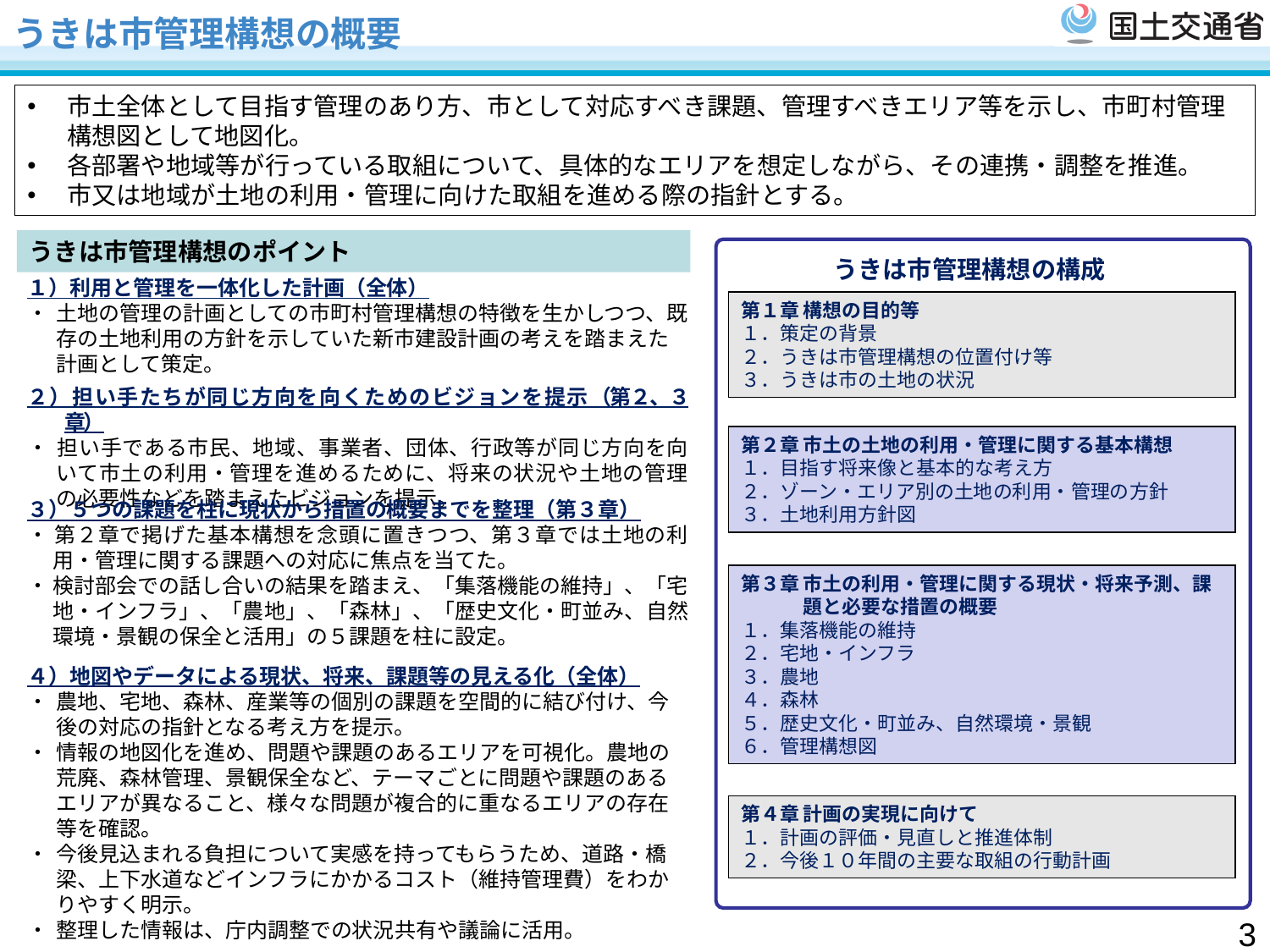

# うきは市管理構想の概要
市土全体として目指す管理のあり方、市として対応すべき課題、管理すべきエリア等を示し、市町村管理構想図として地図化。
各部署や地域等が行っている取組について、具体的なエリアを想定しながら、その連携・調整を推進。
市又は地域が土地の利用・管理に向けた取組を進める際の指針とする。

うきは市管理構想のポイント

うきは市管理構想の構成
第１章	構想の目的等
１．策定の背景
２．うきは市管理構想の位置付け等
３．うきは市の土地の状況
第２章	市土の土地の利用・管理に関する基本構想
１．目指す将来像と基本的な考え方
２．ゾーン・エリア別の土地の利用・管理の方針
３．土地利用方針図
第３章	市土の利用・管理に関する現状・将来予測、課題と必要な措置の概要
１．集落機能の維持
２．宅地・インフラ
３．農地
４．森林
５．歴史文化・町並み、自然環境・景観
６．管理構想図
第４章	計画の実現に向けて
１．計画の評価・見直しと推進体制
２．今後１０年間の主要な取組の行動計画
１）利用と管理を一体化した計画（全体）
・	土地の管理の計画としての市町村管理構想の特徴を生かしつつ、既存の土地利用の方針を示していた新市建設計画の考えを踏まえた計画として策定。
２）担い手たちが同じ方向を向くためのビジョンを提示（第２、３章）
・	担い手である市民、地域、事業者、団体、行政等が同じ方向を向いて市土の利用・管理を進めるために、将来の状況や土地の管理の必要性などを踏まえたビジョンを提示。
３）５つの課題を柱に現状から措置の概要までを整理（第３章）
・	第２章で掲げた基本構想を念頭に置きつつ、第３章では土地の利用・管理に関する課題への対応に焦点を当てた。
・	検討部会での話し合いの結果を踏まえ、「集落機能の維持」、「宅地・インフラ」、「農地」、「森林」、「歴史文化・町並み、自然環境・景観の保全と活用」の５課題を柱に設定。
４）地図やデータによる現状、将来、課題等の見える化（全体）
・	農地、宅地、森林、産業等の個別の課題を空間的に結び付け、今後の対応の指針となる考え方を提示。
・	情報の地図化を進め、問題や課題のあるエリアを可視化。農地の荒廃、森林管理、景観保全など、テーマごとに問題や課題のあるエリアが異なること、様々な問題が複合的に重なるエリアの存在等を確認。
・	今後見込まれる負担について実感を持ってもらうため、道路・橋梁、上下水道などインフラにかかるコスト（維持管理費）をわかりやすく明示。
・	整理した情報は、庁内調整での状況共有や議論に活用。
3